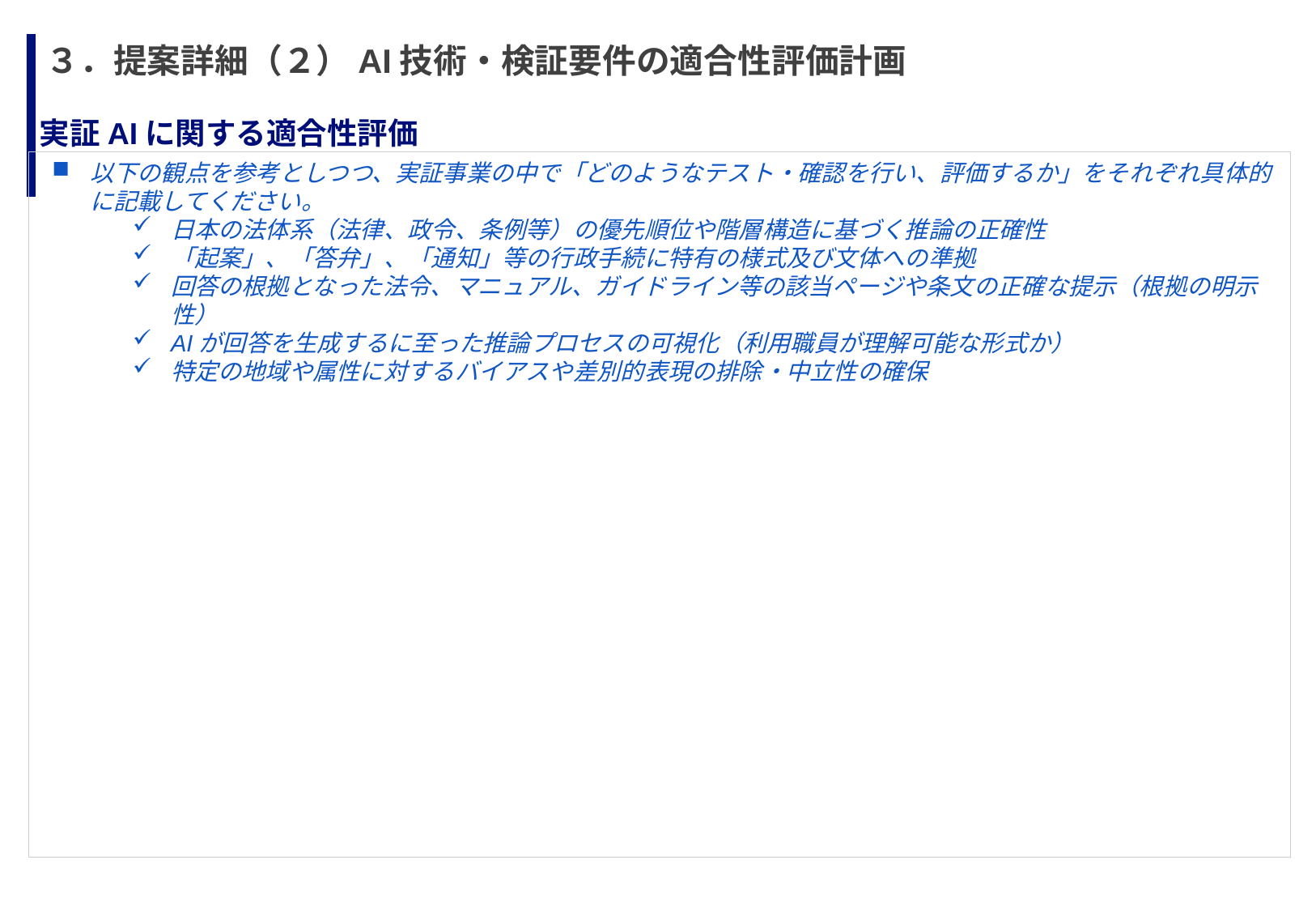

# ３．提案詳細（２）AI技術・検証要件の適合性評価計画

実証AIに関する適合性評価
以下の観点を参考としつつ、実証事業の中で「どのようなテスト・確認を行い、評価するか」をそれぞれ具体的に記載してください。
日本の法体系（法律、政令、条例等）の優先順位や階層構造に基づく推論の正確性
「起案」、「答弁」、「通知」等の行政手続に特有の様式及び文体への準拠
回答の根拠となった法令、マニュアル、ガイドライン等の該当ページや条文の正確な提示（根拠の明示性）
AIが回答を生成するに至った推論プロセスの可視化（利用職員が理解可能な形式か）
特定の地域や属性に対するバイアスや差別的表現の排除・中立性の確保